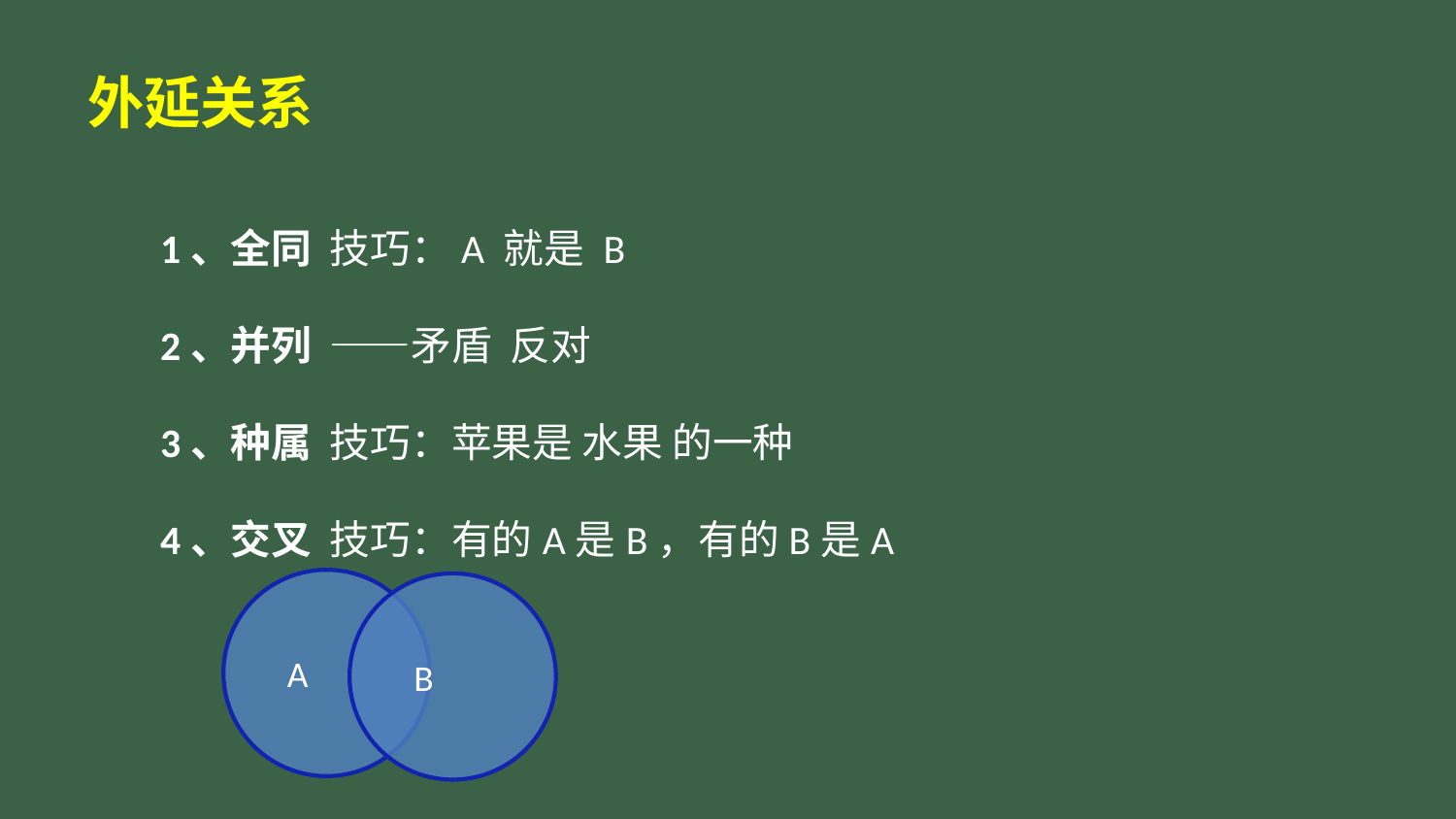

# 外延关系
1、全同  技巧：A 就是 B
2、并列  ——矛盾  反对
3、种属  技巧：苹果是 水果 的一种
4、交叉  技巧：有的A是B，有的B是A

A
B